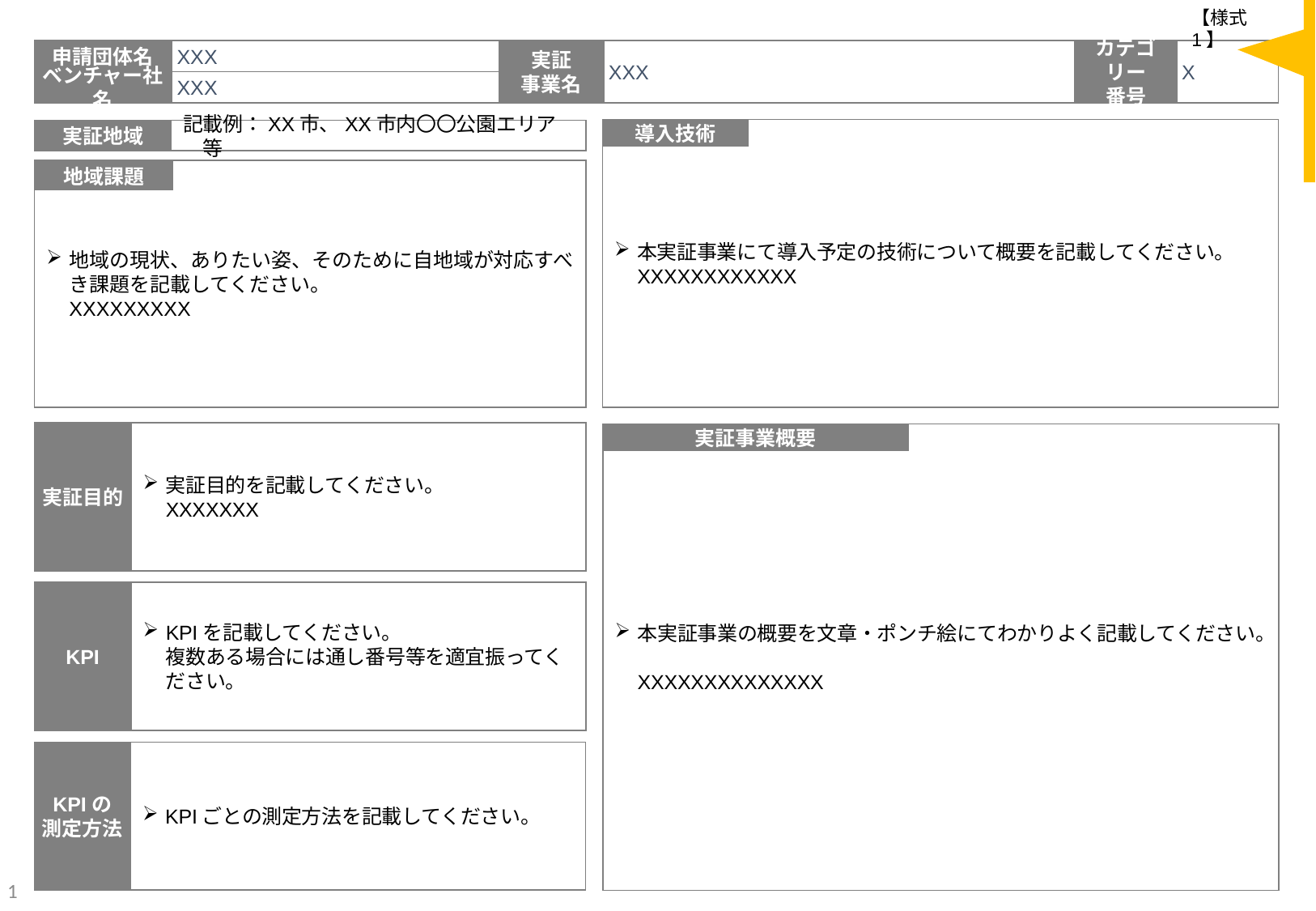

【申請団体様】
該当するカテゴリーの番号を記載ください。
① マナー啓発等を目的とした情報発信・多言語対応
② 予約・決済、通信環境の整備
③ 混雑対応
④ 二次交通の円滑な利用・周遊促進
⑤ 災害等非常時対策
⑥ 情報収集・分析、マーケティング関連
⑦ その他受入環境の向上を目的としたサービス導
【様式1】
カテゴリー
番号
X
申請団体名
XXX
ベンチャー社名
XXX
実証
事業名
XXX
本実証事業にて導入予定の技術について概要を記載してください。
XXXXXXXXXXXX
導入技術
実証地域
記載例：XX市、XX市内〇〇公園エリア　等
地域の現状、ありたい姿、そのために自地域が対応すべき課題を記載してください。
XXXXXXXXX
地域課題
実証目的
実証目的を記載してください。
XXXXXXX
本実証事業の概要を文章・ポンチ絵にてわかりよく記載してください。
XXXXXXXXXXXXXX
実証事業概要
KPI
KPIを記載してください。
複数ある場合には通し番号等を適宜振ってください。
KPIの
測定方法
KPIごとの測定方法を記載してください。
1